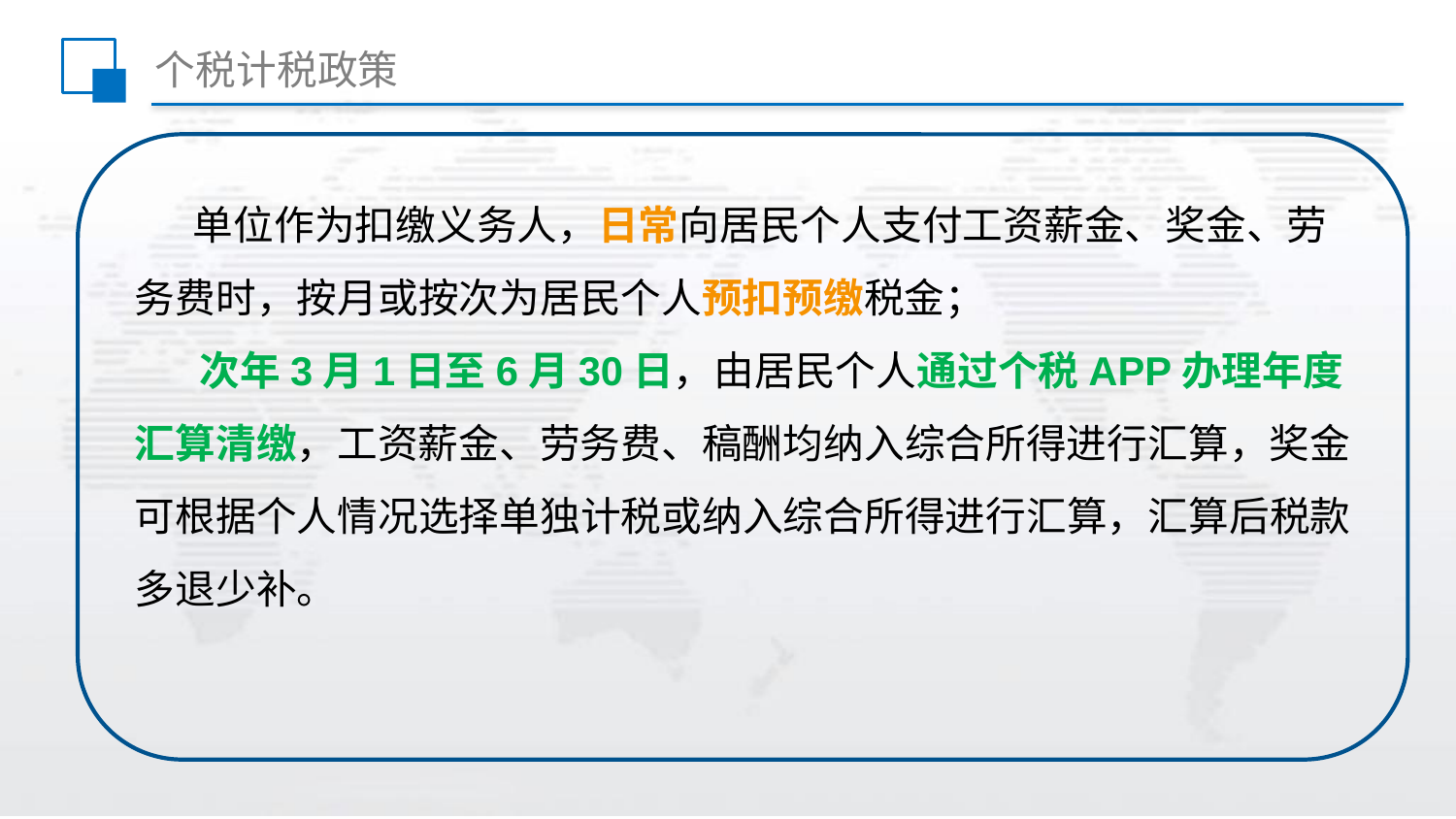

# 个税计税政策

      单位作为扣缴义务人，日常向居民个人支付工资薪金、奖金、劳务费时，按月或按次为居民个人预扣预缴税金；
      次年3月1日至6月30日，由居民个人通过个税APP办理年度汇算清缴，工资薪金、劳务费、稿酬均纳入综合所得进行汇算，奖金可根据个人情况选择单独计税或纳入综合所得进行汇算，汇算后税款多退少补。